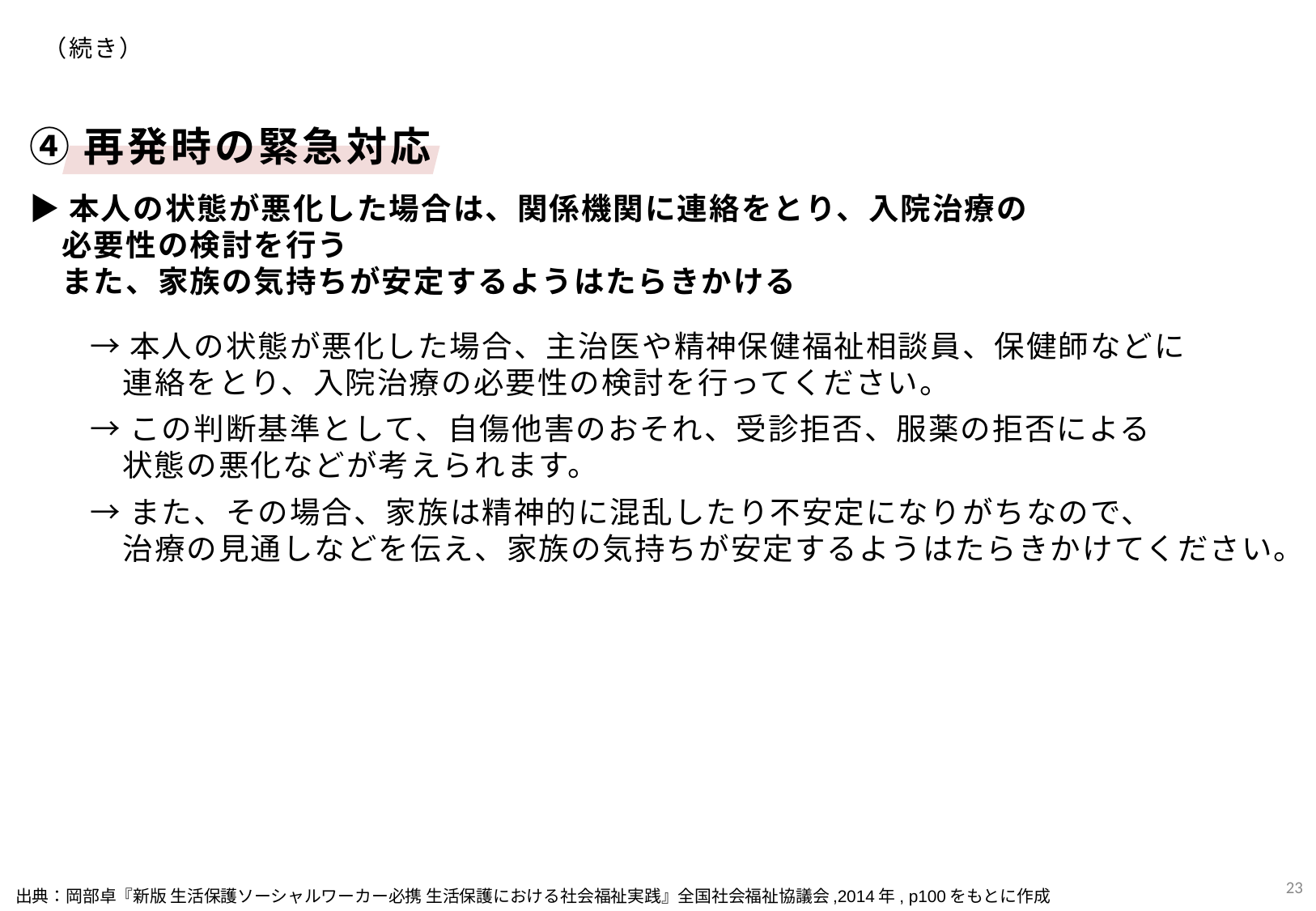

（続き）
④再発時の緊急対応
▶本人の状態が悪化した場合は、関係機関に連絡をとり、入院治療の
　必要性の検討を行う
　また、家族の気持ちが安定するようはたらきかける

→本人の状態が悪化した場合、主治医や精神保健福祉相談員、保健師などに
　連絡をとり、入院治療の必要性の検討を行ってください。
→この判断基準として、自傷他害のおそれ、受診拒否、服薬の拒否による
　状態の悪化などが考えられます。
→また、その場合、家族は精神的に混乱したり不安定になりがちなので、
　治療の見通しなどを伝え、家族の気持ちが安定するようはたらきかけてください。

23
出典：岡部卓『新版 生活保護ソーシャルワーカー必携 生活保護における社会福祉実践』全国社会福祉協議会,2014年, p100をもとに作成